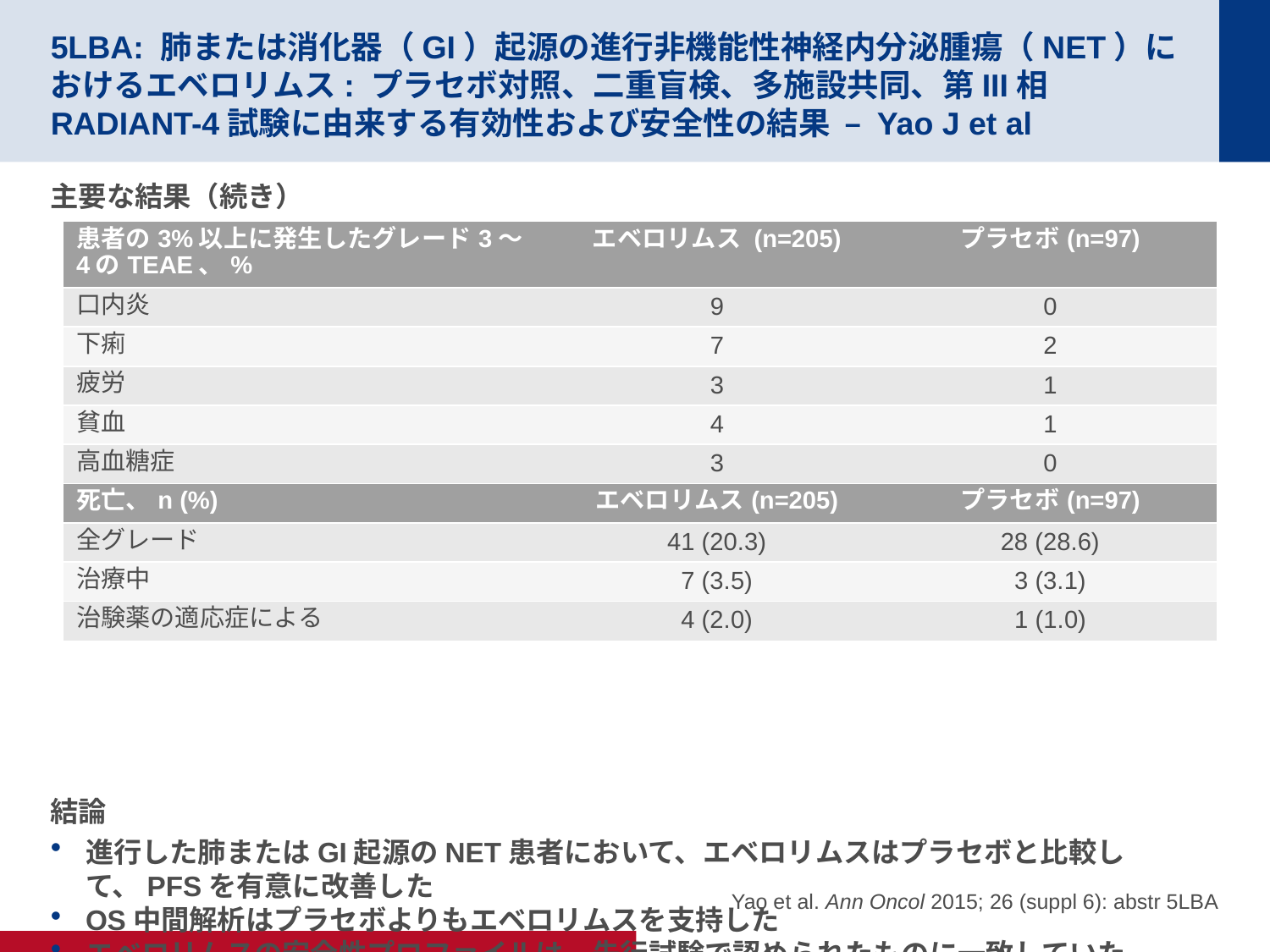

# 5LBA: 肺または消化器（GI）起源の進行非機能性神経内分泌腫瘍（NET）におけるエベロリムス: プラセボ対照、二重盲検、多施設共同、第III相RADIANT-4試験に由来する有効性および安全性の結果  – Yao J et al
主要な結果（続き）

結論
進行した肺またはGI起源のNET患者において、エベロリムスはプラセボと比較して、PFSを有意に改善した
OS中間解析はプラセボよりもエベロリムスを支持した
エベロリムスの安全性プロファイルは、先行試験で認められたものに一致していた
エベロリムスは、広範な起源のNETにおいて、容認可能な忍容性のもとで、強力な抗腫瘍作用を示すことが確認された、初めての標的化治療薬である

| 患者の3%以上に発生したグレード3～4のTEAE、% | エベロリムス (n=205) | プラセボ(n=97) |
| --- | --- | --- |
| 口内炎 | 9 | 0 |
| 下痢 | 7 | 2 |
| 疲労 | 3 | 1 |
| 貧血 | 4 | 1 |
| 高血糖症 | 3 | 0 |
| 死亡、n (%) | エベロリムス(n=205) | プラセボ(n=97) |
| 全グレード | 41 (20.3) | 28 (28.6) |
| 治療中 | 7 (3.5) | 3 (3.1) |
| 治験薬の適応症による | 4 (2.0) | 1 (1.0) |
Yao et al. Ann Oncol 2015; 26 (suppl 6): abstr 5LBA